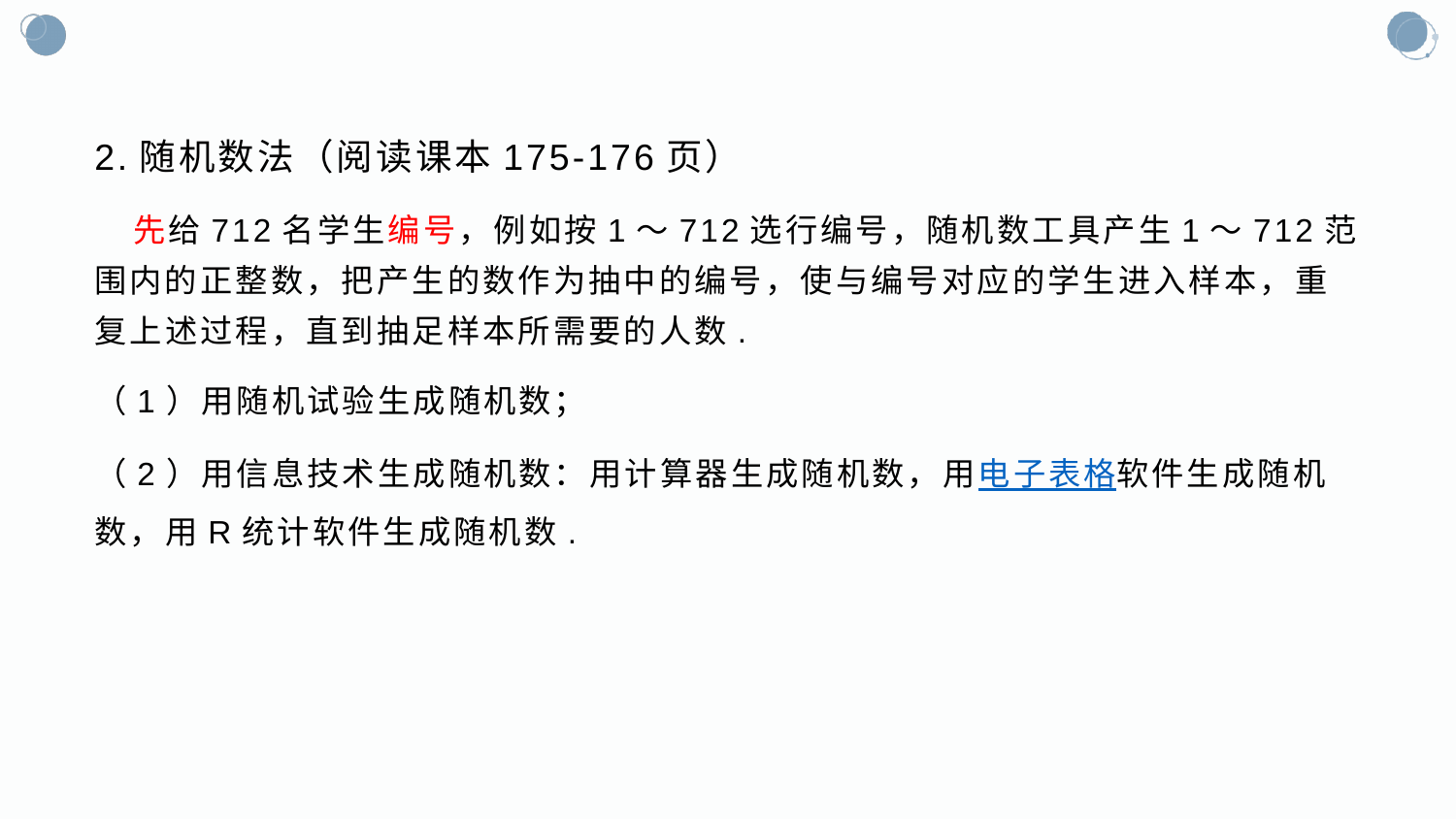

#
2.随机数法（阅读课本175-176页）
   先给712名学生编号，例如按1～712选行编号，随机数工具产生1～712范围内的正整数，把产生的数作为抽中的编号，使与编号对应的学生进入样本，重复上述过程，直到抽足样本所需要的人数.
（1）用随机试验生成随机数；
（2）用信息技术生成随机数：用计算器生成随机数，用电子表格软件生成随机数，用R统计软件生成随机数.